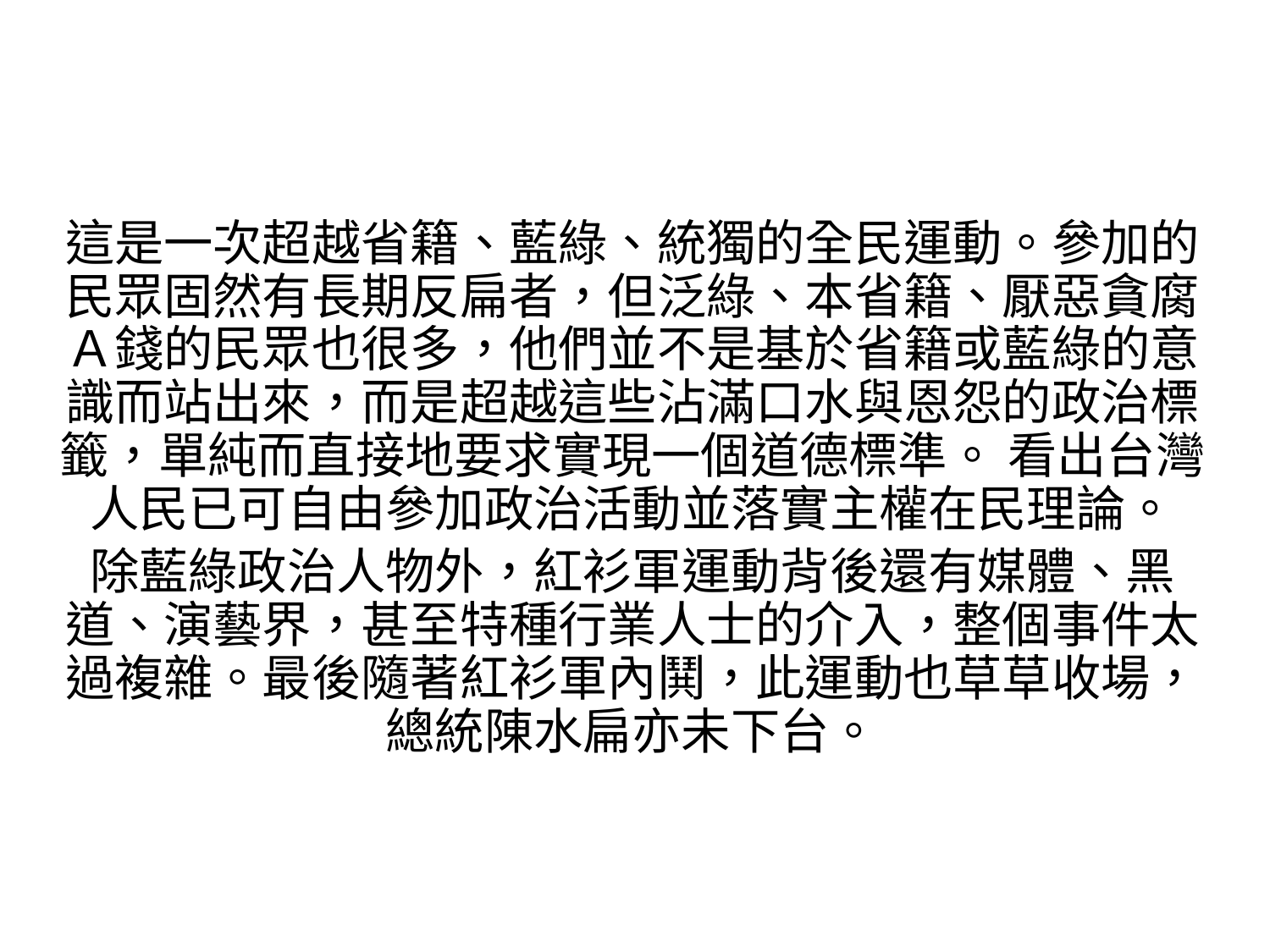

這是一次超越省籍、藍綠、統獨的全民運動。參加的民眾固然有長期反扁者，但泛綠、本省籍、厭惡貪腐Ａ錢的民眾也很多，他們並不是基於省籍或藍綠的意識而站出來，而是超越這些沾滿口水與恩怨的政治標籤，單純而直接地要求實現一個道德標準。 看出台灣人民已可自由參加政治活動並落實主權在民理論。
除藍綠政治人物外，紅衫軍運動背後還有媒體、黑道、演藝界，甚至特種行業人士的介入，整個事件太過複雜。最後隨著紅衫軍內鬨，此運動也草草收場，總統陳水扁亦未下台。